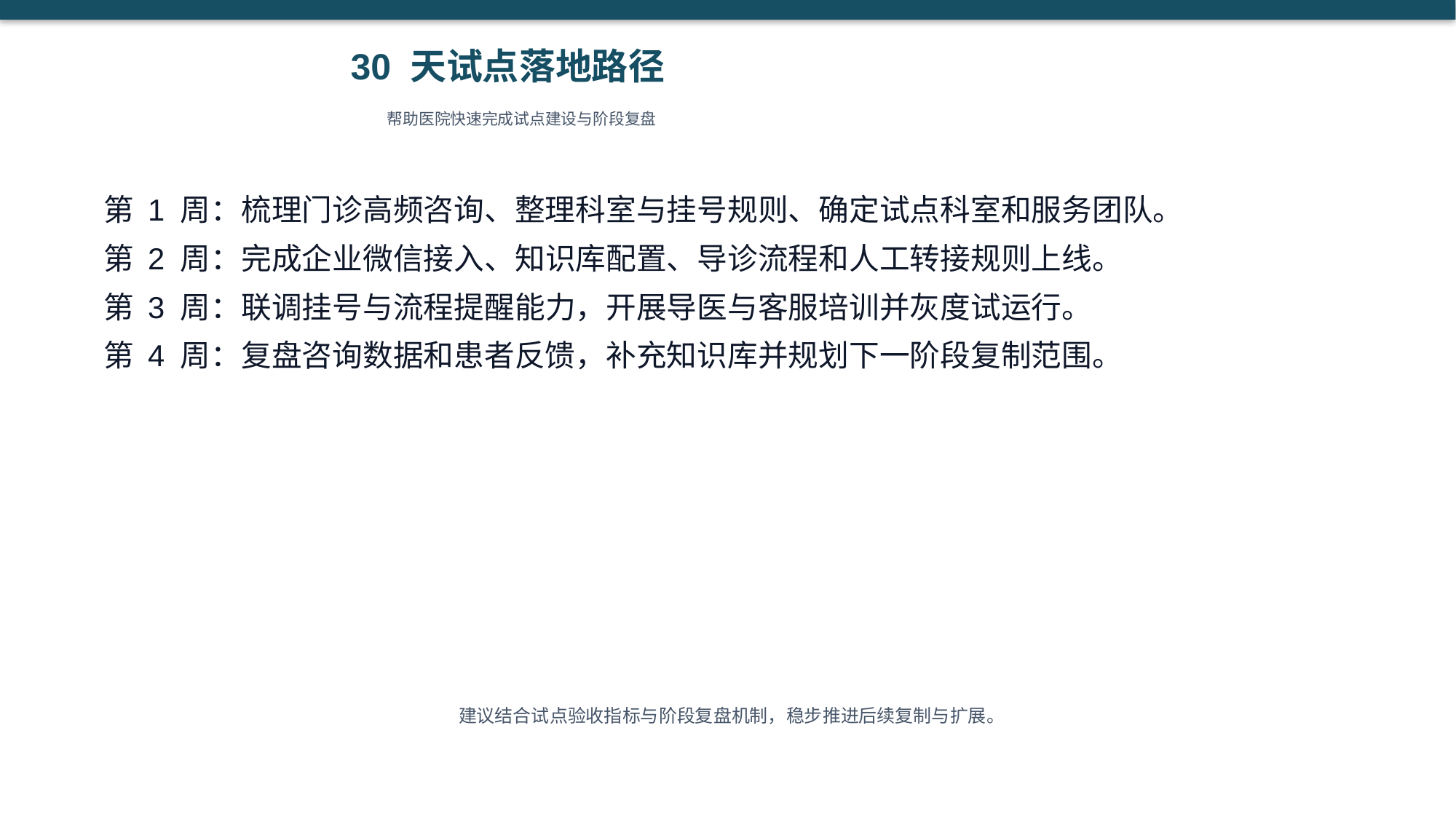

30 天试点落地路径
帮助医院快速完成试点建设与阶段复盘
第 1 周：梳理门诊高频咨询、整理科室与挂号规则、确定试点科室和服务团队。
第 2 周：完成企业微信接入、知识库配置、导诊流程和人工转接规则上线。
第 3 周：联调挂号与流程提醒能力，开展导医与客服培训并灰度试运行。
第 4 周：复盘咨询数据和患者反馈，补充知识库并规划下一阶段复制范围。
建议结合试点验收指标与阶段复盘机制，稳步推进后续复制与扩展。